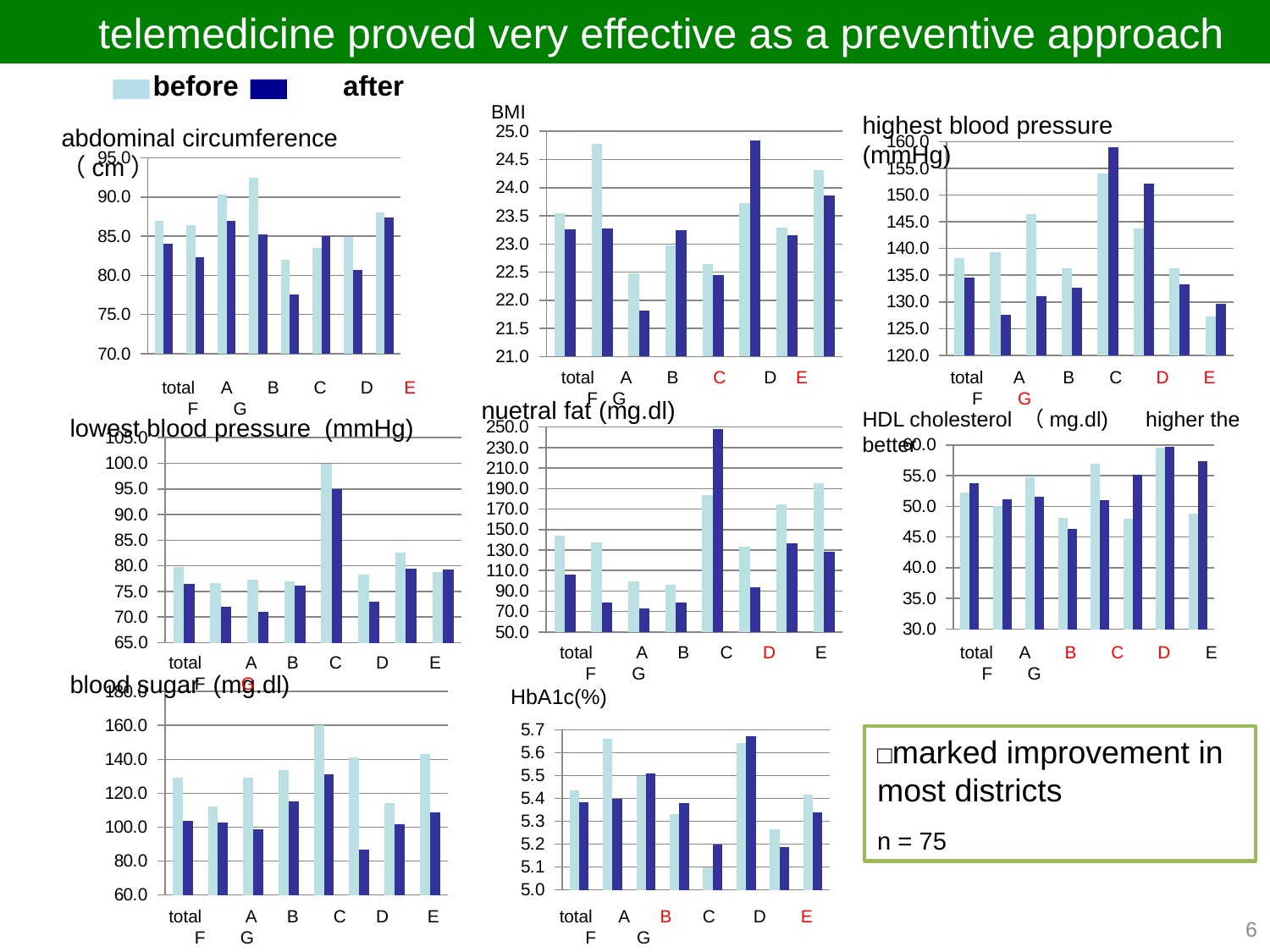

telemedicine proved very effective as a preventive approach
before　　　 after

BMI
highest blood pressure (mmHg)

### Chart

| Category | １回目 | ２回目 |
|---|---|---|
| 町全体 | 23.544827586206893 | 23.253448275860894 |
| 大沢 | 24.77142857142858 | 23.27142857142857 |
| 峰谷 | 22.47777777777762 | 21.822222222221466 |
| 川野 | 22.974999999999987 | 23.2375 |
| 留浦 | 22.65000000000003 | 22.45 |
| 日原 | 23.72 | 24.84 |
| 棚沢 | 23.29285714285714 | 23.157142857142826 |
| 古里 | 24.31538461538463 | 23.86153846153845 |
abdominal circumference（cm）

### Chart

| Category | １回目 | ２回目 |
|---|---|---|
| 町全体 | 138.1607142857143 | 134.58928571428558 |
| 大沢 | 139.33333333333564 | 127.55555555555422 |
| 峰谷 | 146.5 | 131.125 |
| 川野 | 136.33333333333564 | 132.66666666666598 |
| 留浦 | 154.0 | 159.0 |
| 日原 | 143.71428571428024 | 152.1428571428556 |
| 棚沢 | 136.21428571428024 | 133.21428571428024 |
| 古里 | 127.2 | 129.6 |

### Chart

| Category | １回目 | ２回目 |
|---|---|---|
| 町全体 | 86.9727272727221 | 84.06363636363635 |
| 大沢 | 86.42857142857085 | 82.2857142857143 |
| 峰谷 | 90.33333333333245 | 87.0 |
| 川野 | 92.5 | 85.16666666666667 |
| 留浦 | 82.0 | 77.5 |
| 日原 | 83.5 | 85.0 |
| 棚沢 | 84.92857142857085 | 80.64285714285148 |
| 古里 | 88.0 | 87.34615384615384 |
total　A  　B 　 C　   D    E 　 F   G
total　 A 　  B 　 C　  D 　 E  　F 　 G
total　A  　B 　 C　  D 　E 　 F 　 G
nuetral fat (mg.dl)
HDL cholesterol （mg.dl) 　higher the better
lowest blood pressure  (mmHg)

### Chart

| Category | １回目 | ２回目 |
|---|---|---|
| 町全体 | 144.39705882353024 | 105.7352941176471 |
| 大沢 | 137.2 | 78.9 |
| 峰谷 | 99.58333333333245 | 73.0 |
| 川野 | 96.5 | 79.0 |
| 留浦 | 184.0 | 248.0 |
| 日原 | 133.71428571428024 | 94.0 |
| 棚沢 | 174.4285714285714 | 136.85714285714923 |
| 古里 | 195.4615384615385 | 128.0769230769232 |

### Chart

| Category | １回目 | ２回目 |
|---|---|---|
| 町全体 | 79.75925925925927 | 76.5 |
| 大沢 | 76.62499999999999 | 72.0 |
| 峰谷 | 77.25 | 71.0 |
| 川野 | 77.0 | 76.2 |
| 留浦 | 100.0 | 95.0 |
| 日原 | 78.2857142857143 | 73.0 |
| 棚沢 | 82.5 | 79.42857142857085 |
| 古里 | 78.8 | 79.3 |

### Chart

| Category | １回目 | ２回目 |
|---|---|---|
| 町全体 | 52.29411764706001 | 53.83823529411765 |
| 大沢 | 50.0 | 51.2 |
| 峰谷 | 54.75 | 51.5 |
| 川野 | 48.1 | 46.3 |
| 留浦 | 57.0 | 51.0 |
| 日原 | 48.0 | 55.14285714285715 |
| 棚沢 | 59.571428571427866 | 59.64285714285715 |
| 古里 | 48.76923076923078 | 57.307692307691745 |
total　　A 　B 　C　 D  　 E 　 F  　G
total　A 　 B 　 C　  D 　 E  　F 　 G
total　　A 　B 　C　  D   　E 　 F  　G

blood sugar  (mg.dl)

### Chart

| Category | １回目 | ２回目 |
|---|---|---|
| 町全体 | 129.1470588235294 | 103.91176470588402 |
| 大沢 | 112.0 | 102.5 |
| 峰谷 | 129.25 | 98.91666666666693 |
| 川野 | 133.9 | 115.3 |
| 留浦 | 160.0 | 131.0 |
| 日原 | 141.2857142857143 | 86.57142857142743 |
| 棚沢 | 114.42857142857108 | 101.5 |
| 古里 | 143.1538461538462 | 108.61538461538368 |
HbA1c(%)

### Chart

| Category | １回目 | ２回目 |
|---|---|---|
| 町全体 | 5.436764705882609 | 5.382352941176467 |
| 大沢 | 5.659999999999996 | 5.4 |
| 峰谷 | 5.5 | 5.508333333333352 |
| 川野 | 5.33 | 5.380000000000001 |
| 留浦 | 5.1 | 5.2 |
| 日原 | 5.64285714285714 | 5.671428571428571 |
| 棚沢 | 5.264285714285696 | 5.185714285714285 |
| 古里 | 5.415384615384618 | 5.338461538461539 |
□marked improvement in most districts

n = 75
total　　A 　B 　 C　 D 　  E 　 F 　 G
total　A 　B 　C　   D 　 E 　 F   　G
6